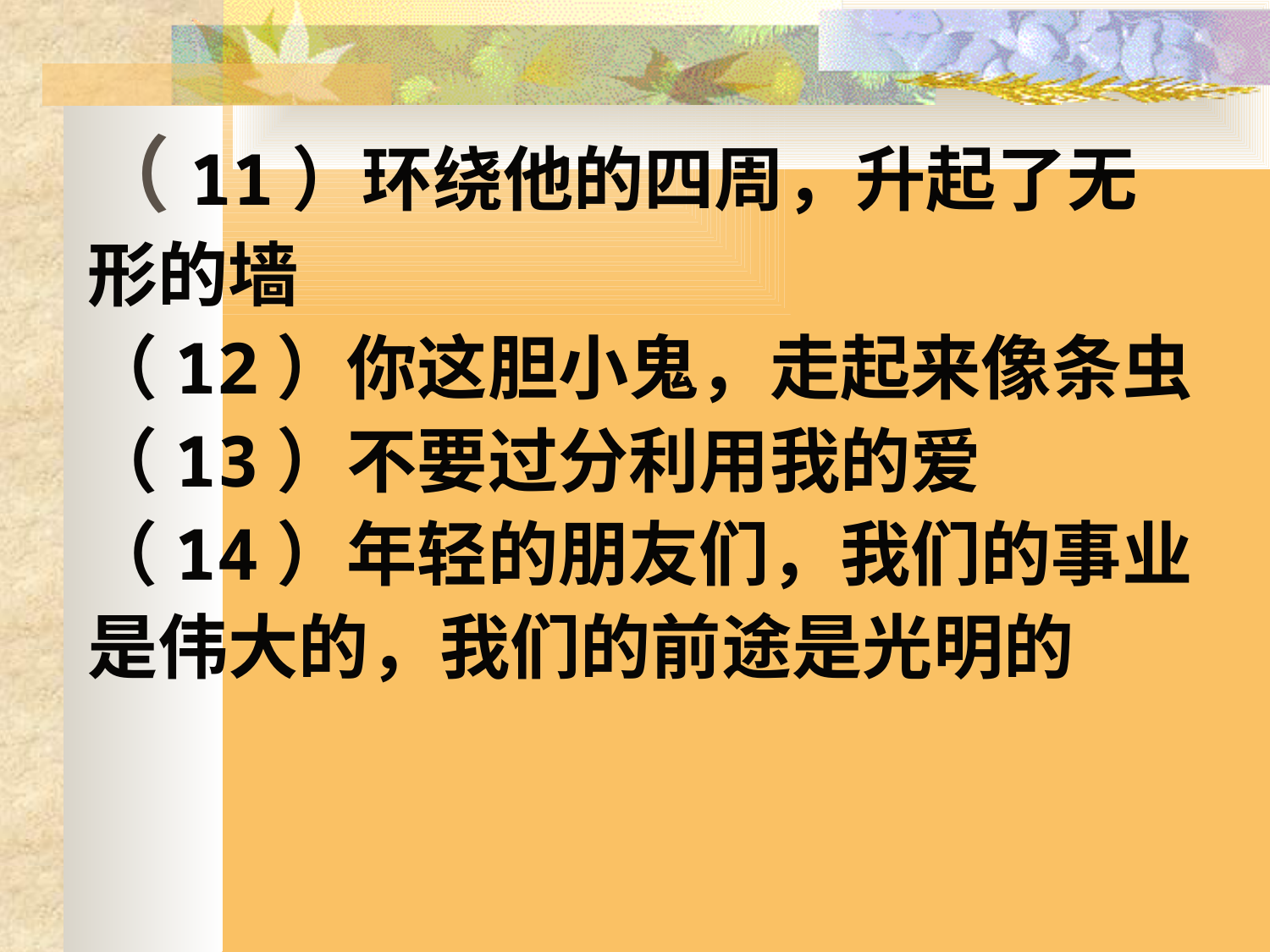

（11）环绕他的四周，升起了无形的墙
（12）你这胆小鬼，走起来像条虫
（13）不要过分利用我的爱
（14）年轻的朋友们，我们的事业是伟大的，我们的前途是光明的